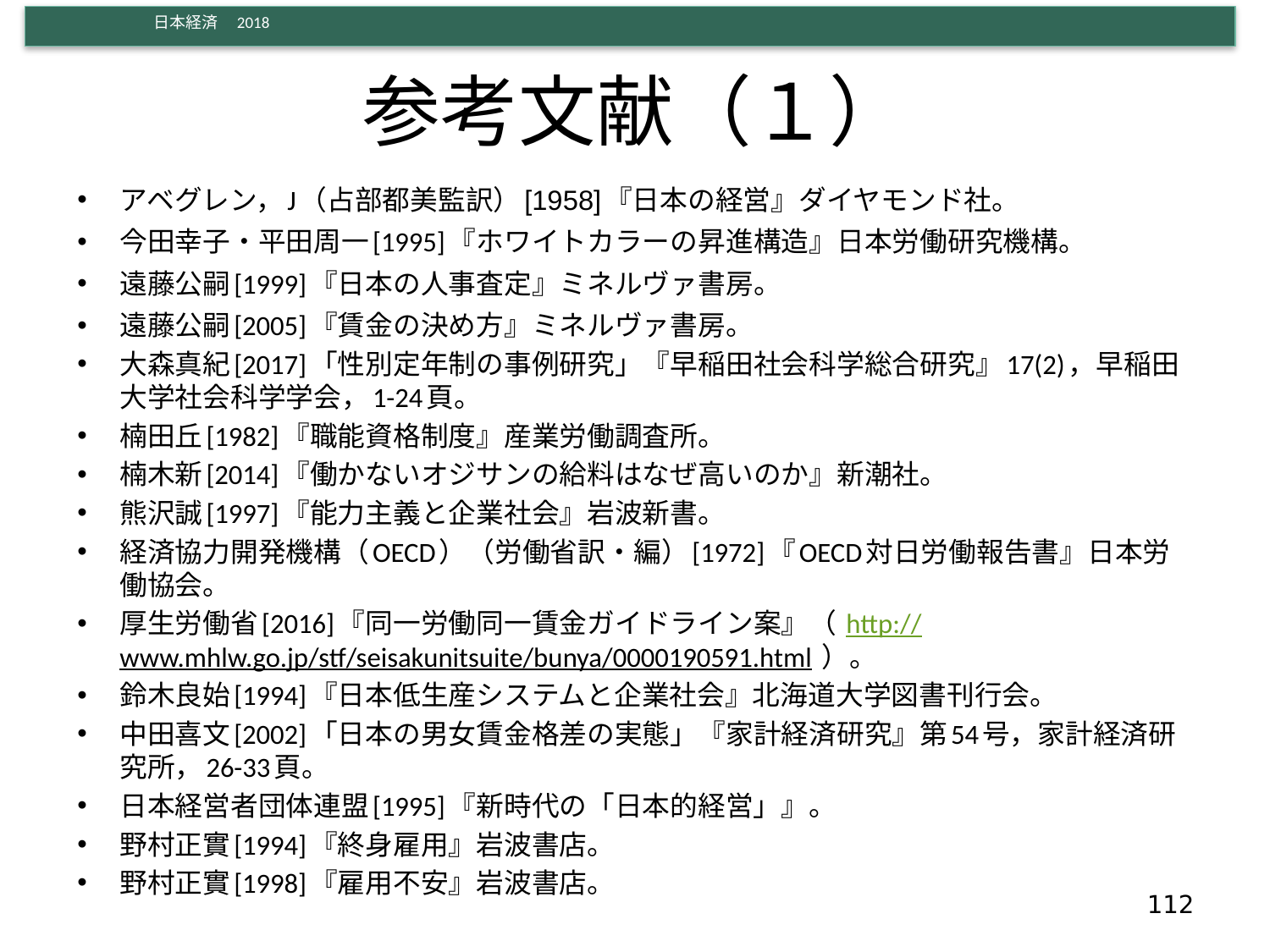

# 参考文献（１）
アベグレン，J（占部都美監訳）[1958]『日本の経営』ダイヤモンド社。
今田幸子・平田周一[1995]『ホワイトカラーの昇進構造』日本労働研究機構。
遠藤公嗣[1999]『日本の人事査定』ミネルヴァ書房。
遠藤公嗣[2005]『賃金の決め方』ミネルヴァ書房。
大森真紀[2017]「性別定年制の事例研究」『早稲田社会科学総合研究』17(2)，早稲田大学社会科学学会，1-24頁。
楠田丘[1982]『職能資格制度』産業労働調査所。
楠木新[2014]『働かないオジサンの給料はなぜ高いのか』新潮社。
熊沢誠[1997]『能力主義と企業社会』岩波新書。
経済協力開発機構（OECD）（労働省訳・編）[1972]『OECD対日労働報告書』日本労働協会。
厚生労働省[2016]『同一労働同一賃金ガイドライン案』（ http://www.mhlw.go.jp/stf/seisakunitsuite/bunya/0000190591.html ）。
鈴木良始[1994]『日本低生産システムと企業社会』北海道大学図書刊行会。
中田喜文[2002]「日本の男女賃金格差の実態」『家計経済研究』第54号，家計経済研究所，26-33頁。
日本経営者団体連盟[1995]『新時代の「日本的経営」』。
野村正實[1994]『終身雇用』岩波書店。
野村正實[1998]『雇用不安』岩波書店。

112